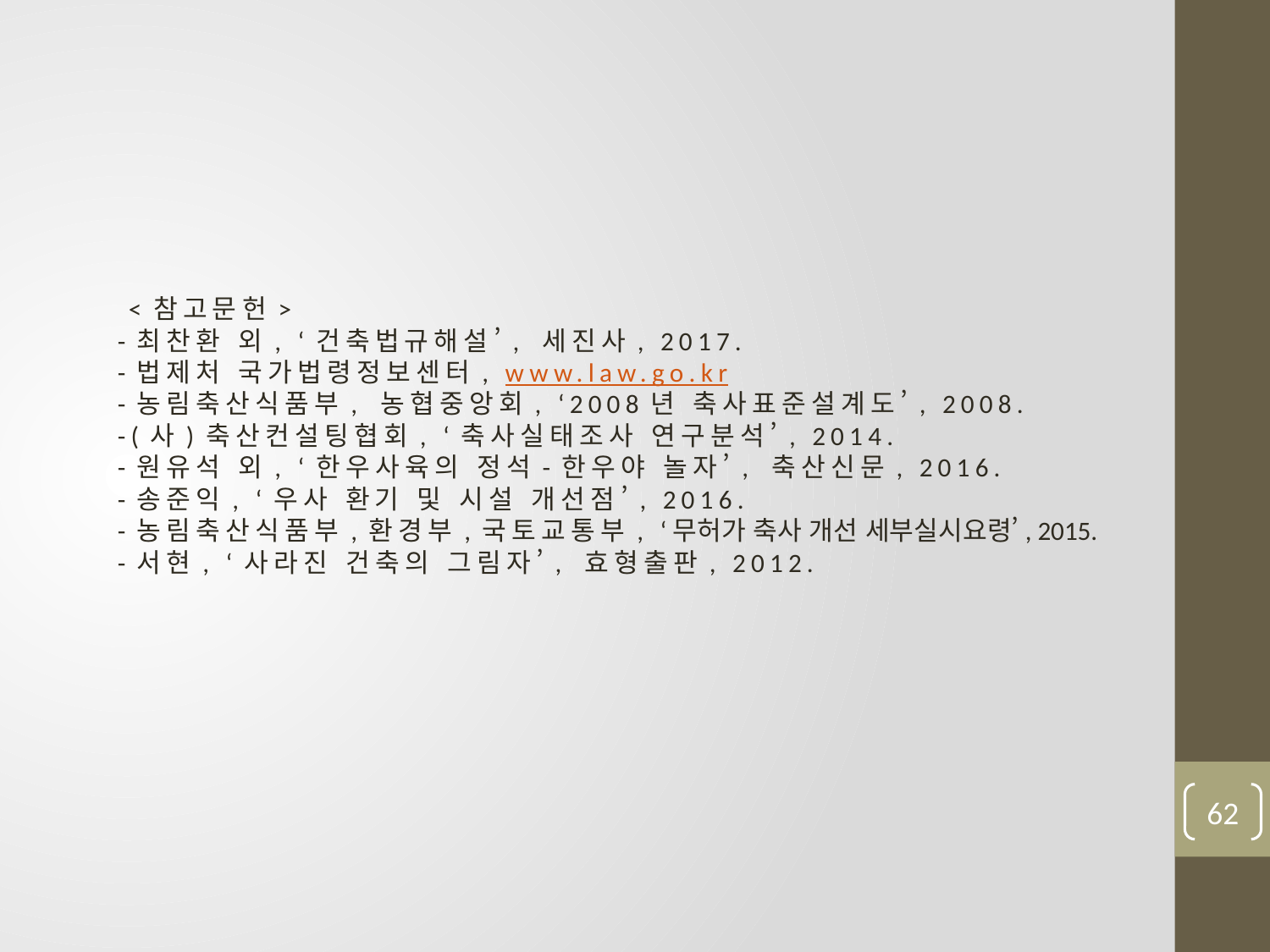

<참고문헌>
-최찬환 외, ‘건축법규해설’, 세진사, 2017.
-법제처 국가법령정보센터, www.law.go.kr
-농림축산식품부, 농협중앙회, ‘2008년 축사표준설계도’, 2008.
-(사)축산컨설팅협회, ‘축사실태조사 연구분석’, 2014.
-원유석 외, ‘한우사육의 정석-한우야 놀자’, 축산신문, 2016.
-송준익, ‘우사 환기 및 시설 개선점’, 2016.
-농림축산식품부,환경부,국토교통부, ‘무허가 축사 개선 세부실시요령’, 2015.
-서현, ‘사라진 건축의 그림자’, 효형출판, 2012.

62